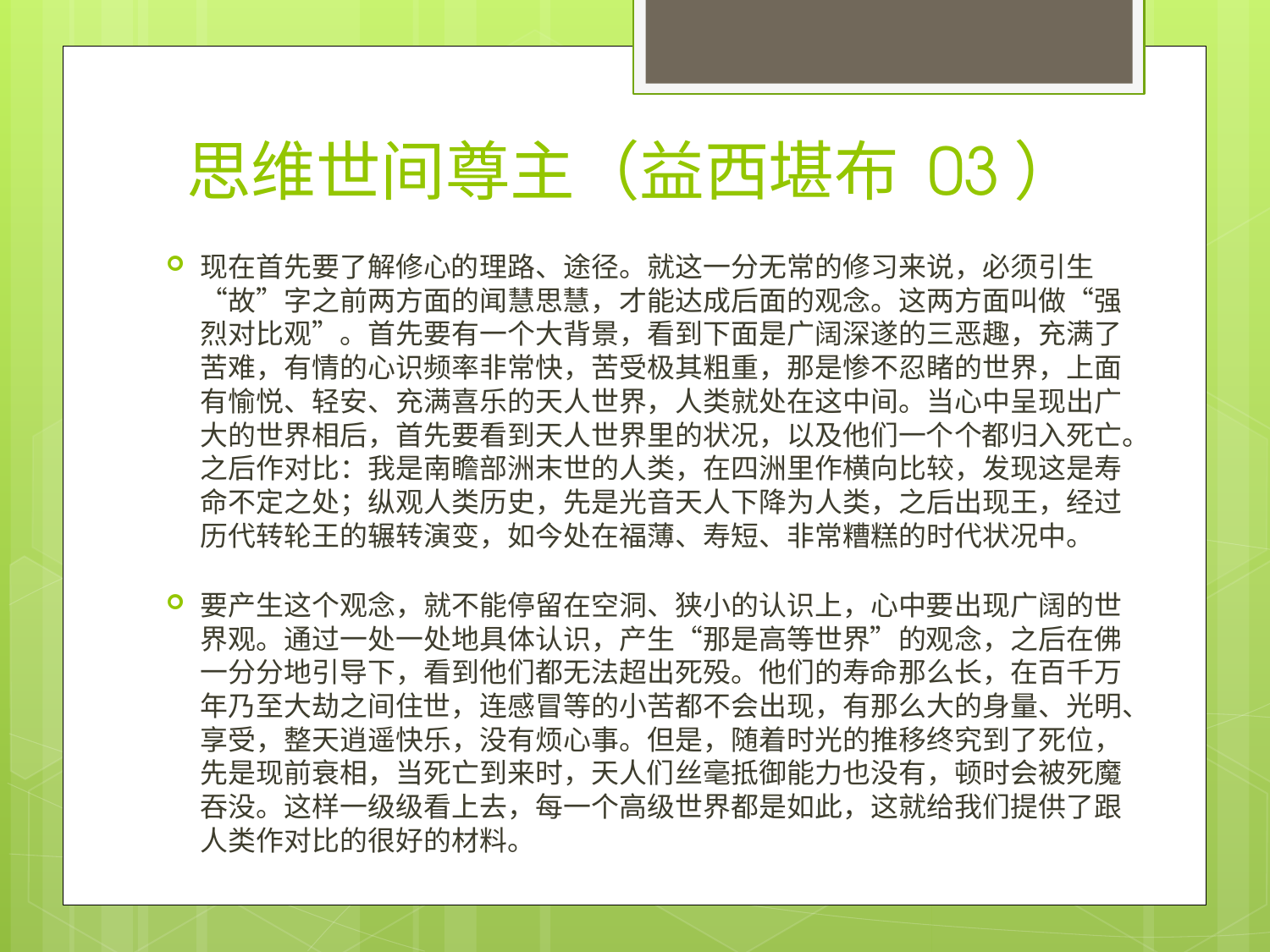

# 思维世间尊主（益西堪布 03）

现在首先要了解修心的理路、途径。就这一分无常的修习来说，必须引生“故”字之前两方面的闻慧思慧，才能达成后面的观念。这两方面叫做“强烈对比观”。首先要有一个大背景，看到下面是广阔深遂的三恶趣，充满了苦难，有情的心识频率非常快，苦受极其粗重，那是惨不忍睹的世界，上面有愉悦、轻安、充满喜乐的天人世界，人类就处在这中间。当心中呈现出广大的世界相后，首先要看到天人世界里的状况，以及他们一个个都归入死亡。之后作对比：我是南瞻部洲末世的人类，在四洲里作横向比较，发现这是寿命不定之处；纵观人类历史，先是光音天人下降为人类，之后出现王，经过历代转轮王的辗转演变，如今处在福薄、寿短、非常糟糕的时代状况中。

要产生这个观念，就不能停留在空洞、狭小的认识上，心中要出现广阔的世界观。通过一处一处地具体认识，产生“那是高等世界”的观念，之后在佛一分分地引导下，看到他们都无法超出死殁。他们的寿命那么长，在百千万年乃至大劫之间住世，连感冒等的小苦都不会出现，有那么大的身量、光明、享受，整天逍遥快乐，没有烦心事。但是，随着时光的推移终究到了死位，先是现前衰相，当死亡到来时，天人们丝毫抵御能力也没有，顿时会被死魔吞没。这样一级级看上去，每一个高级世界都是如此，这就给我们提供了跟人类作对比的很好的材料。